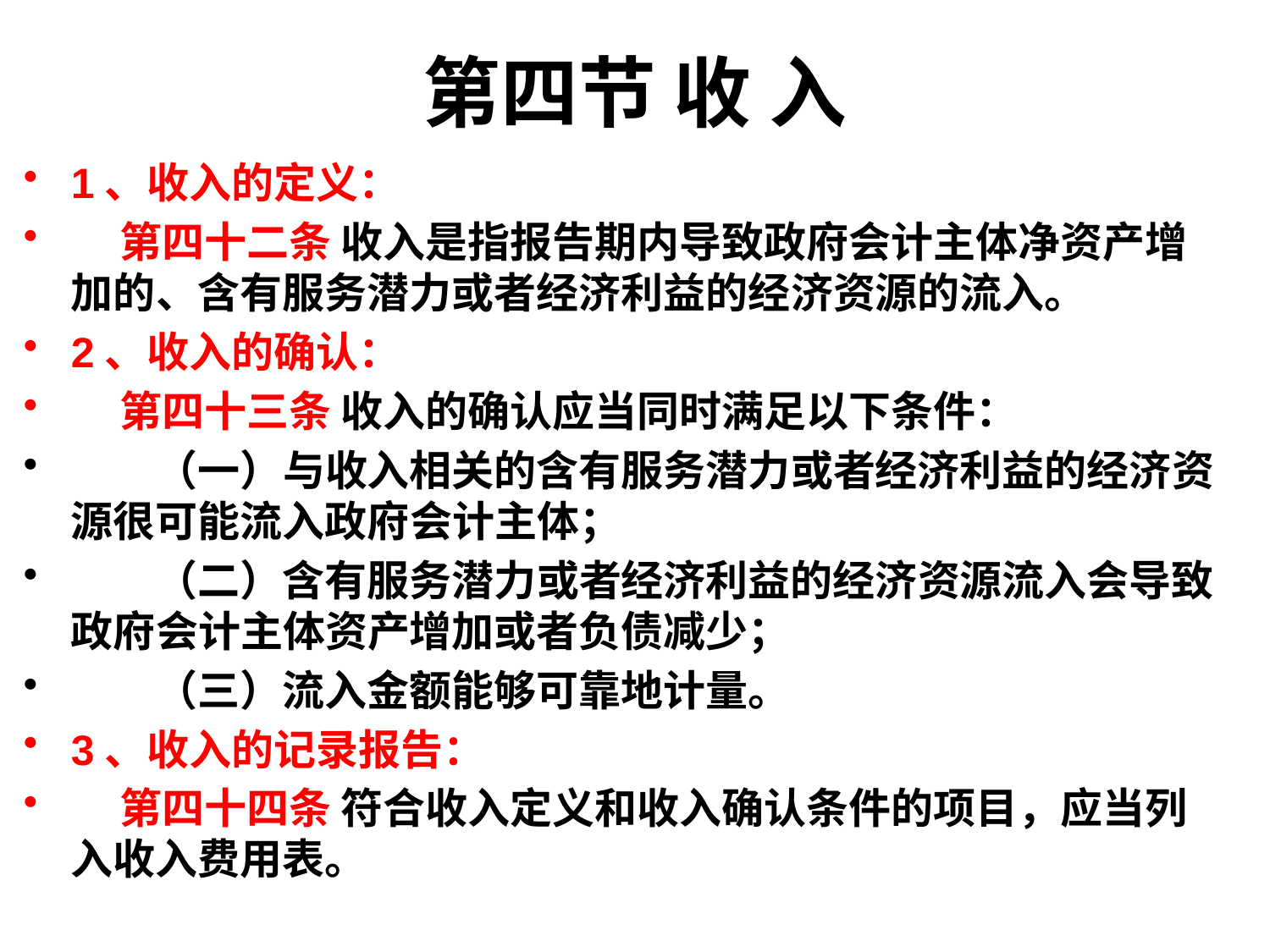

# 第四节 收 入
1、收入的定义：
    第四十二条 收入是指报告期内导致政府会计主体净资产增加的、含有服务潜力或者经济利益的经济资源的流入。
2、收入的确认：
    第四十三条 收入的确认应当同时满足以下条件：
　　（一）与收入相关的含有服务潜力或者经济利益的经济资源很可能流入政府会计主体；
　　（二）含有服务潜力或者经济利益的经济资源流入会导致政府会计主体资产增加或者负债减少；
　　（三）流入金额能够可靠地计量。
3、收入的记录报告：
    第四十四条 符合收入定义和收入确认条件的项目，应当列入收入费用表。